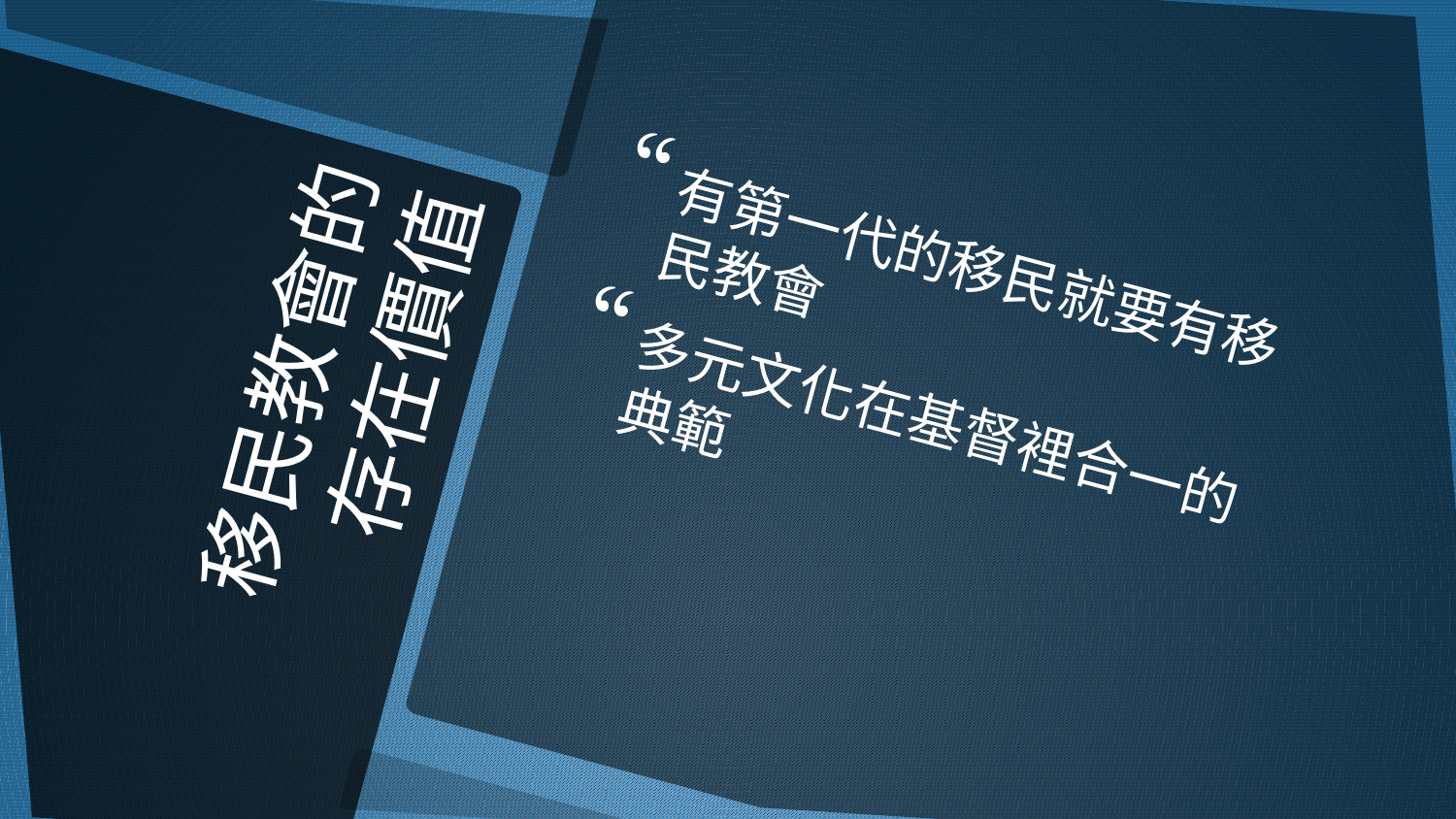

有第一代的移民就要有移民教會
多元文化在基督裡合一的典範

# 移民教會的 存在價值